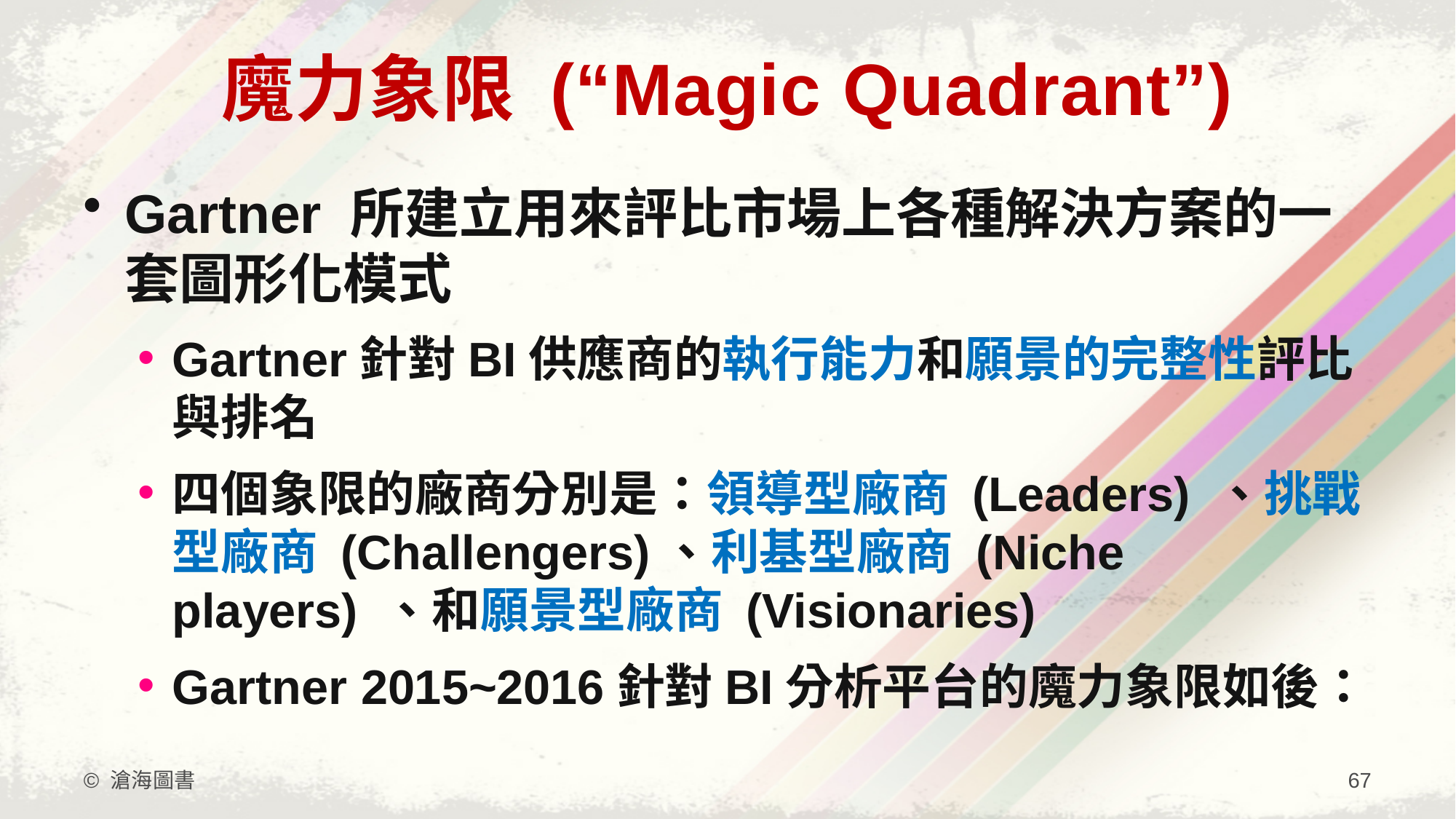

# 魔力象限 (“Magic Quadrant”)
Gartner 所建立用來評比市場上各種解決方案的一套圖形化模式
Gartner針對BI供應商的執行能力和願景的完整性評比與排名
四個象限的廠商分別是：領導型廠商 (Leaders) 、挑戰型廠商 (Challengers)、利基型廠商 (Niche players) 、和願景型廠商 (Visionaries)
Gartner 2015~2016針對BI分析平台的魔力象限如後：
© 滄海圖書
67